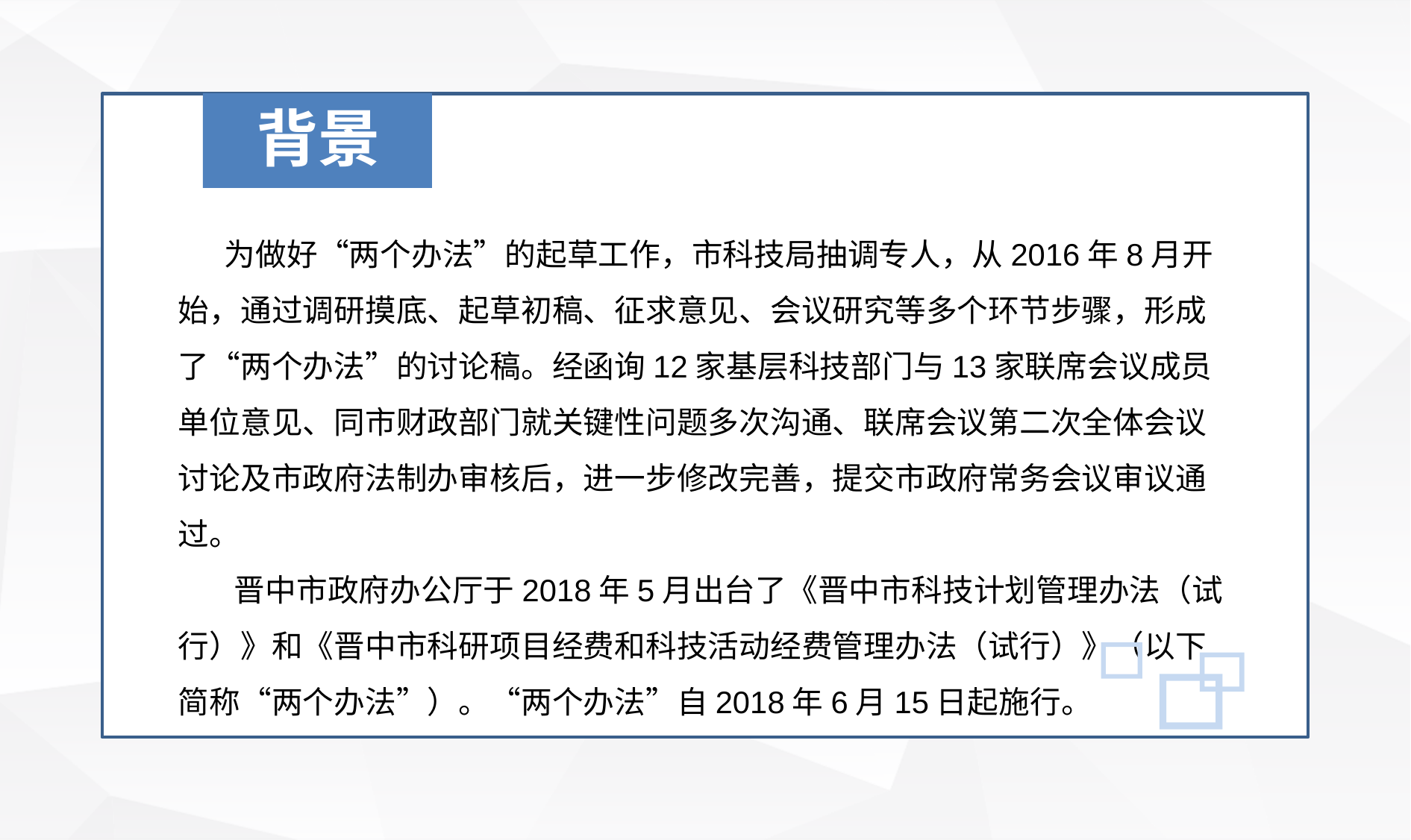

背景
      为做好“两个办法”的起草工作，市科技局抽调专人，从2016年8月开始，通过调研摸底、起草初稿、征求意见、会议研究等多个环节步骤，形成了“两个办法”的讨论稿。经函询12家基层科技部门与13家联席会议成员单位意见、同市财政部门就关键性问题多次沟通、联席会议第二次全体会议讨论及市政府法制办审核后，进一步修改完善，提交市政府常务会议审议通过。
       晋中市政府办公厅于2018年5月出台了《晋中市科技计划管理办法（试行）》和《晋中市科研项目经费和科技活动经费管理办法（试行）》（以下简称“两个办法”）。“两个办法”自2018年6月15日起施行。